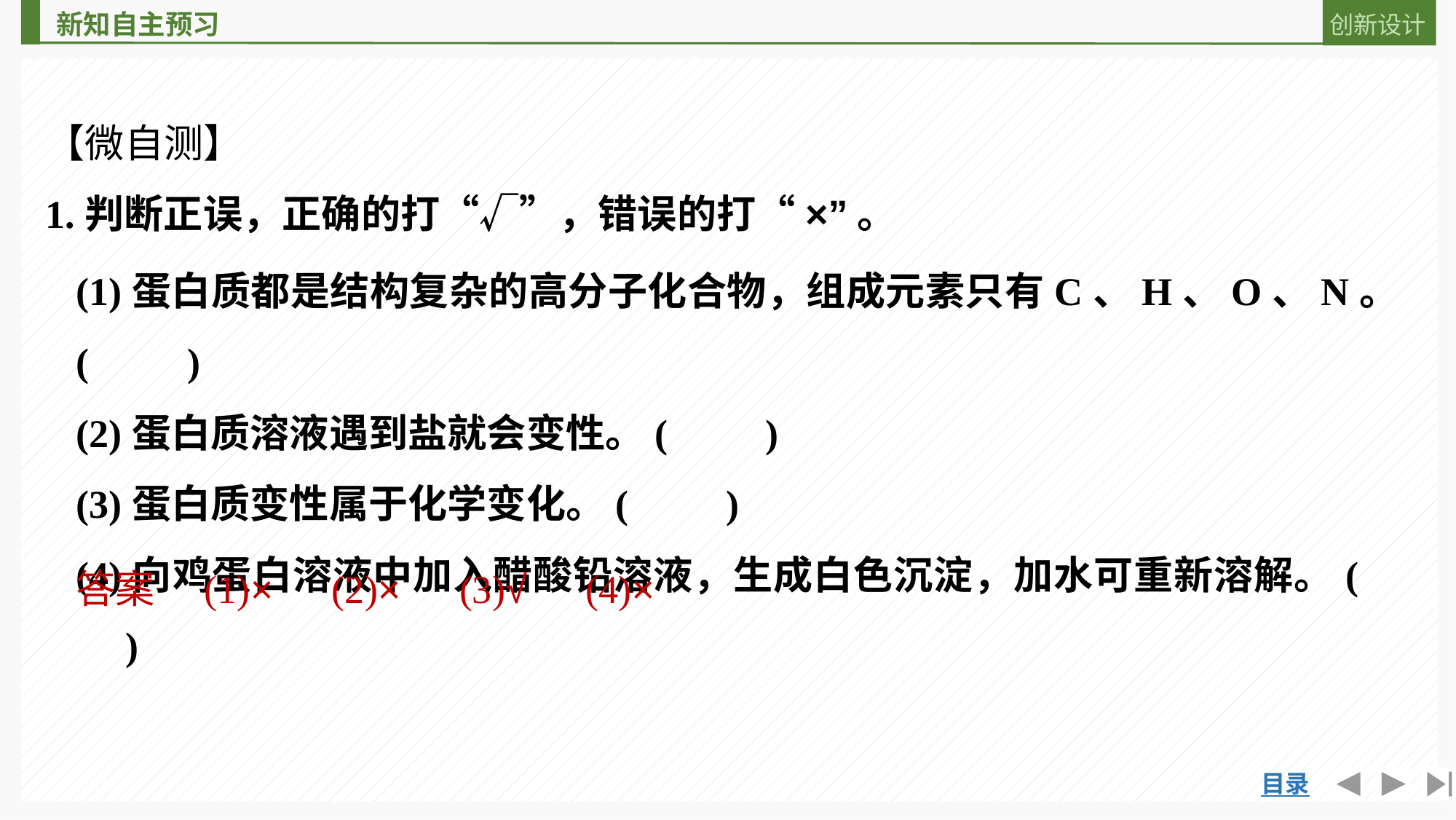

【微自测】
1.判断正误，正确的打“√”，错误的打“×”。
(1)蛋白质都是结构复杂的高分子化合物，组成元素只有C、H、O、N。(　　)
(2)蛋白质溶液遇到盐就会变性。(　　)
(3)蛋白质变性属于化学变化。(　　)
(4)向鸡蛋白溶液中加入醋酸铅溶液，生成白色沉淀，加水可重新溶解。(　　)
答案　(1)×　(2)×　(3)√　(4)×